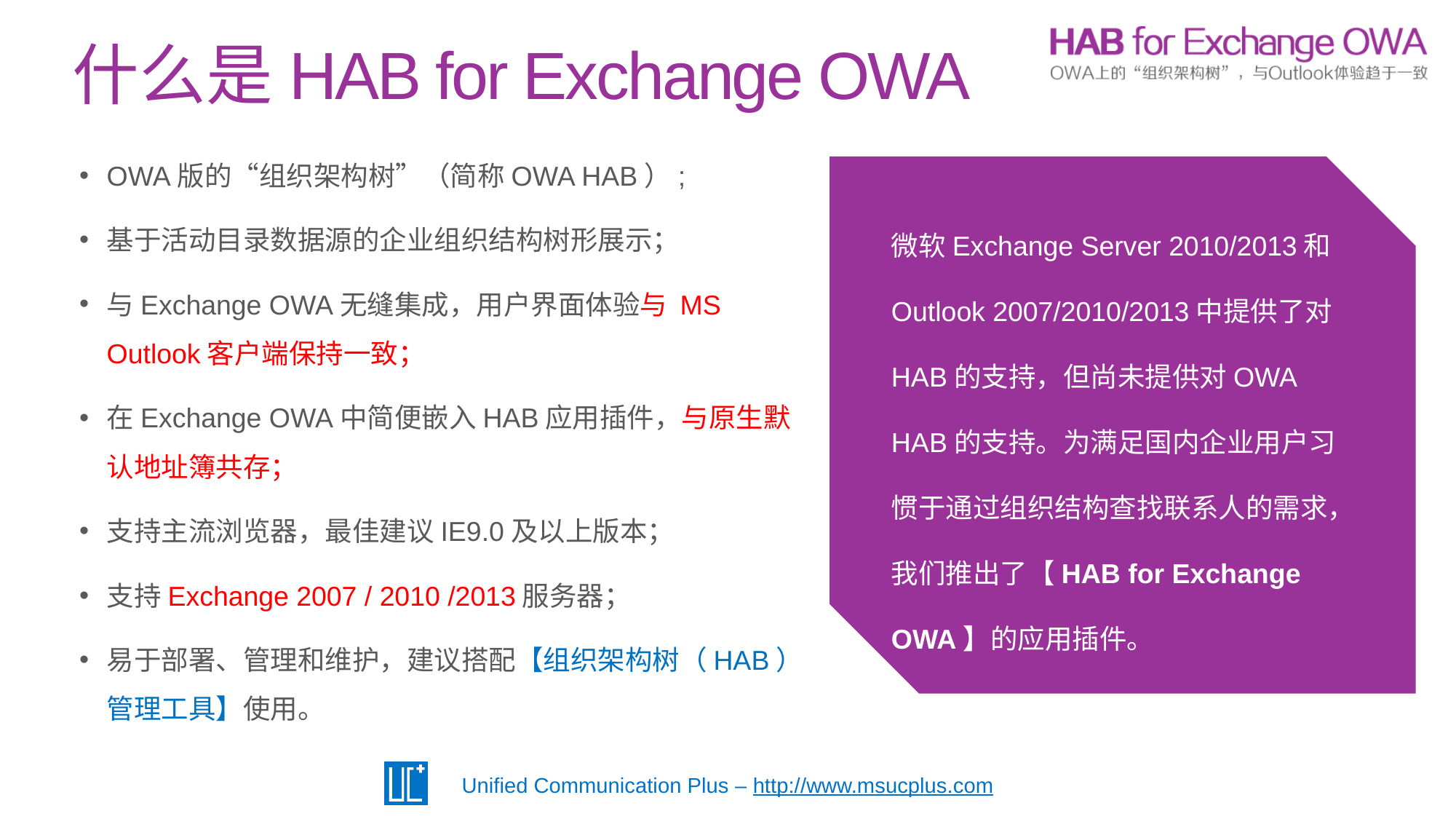

什么是HAB for Exchange OWA
OWA版的“组织架构树”（简称OWA HAB）;
基于活动目录数据源的企业组织结构树形展示；
与Exchange OWA无缝集成，用户界面体验与 MS Outlook客户端保持一致；
在Exchange OWA中简便嵌入HAB应用插件，与原生默认地址簿共存；
支持主流浏览器，最佳建议IE9.0及以上版本；
支持Exchange 2007 / 2010 /2013服务器；
易于部署、管理和维护，建议搭配【组织架构树（HAB）管理工具】使用。
微软Exchange Server 2010/2013和Outlook 2007/2010/2013中提供了对HAB的支持，但尚未提供对OWA HAB的支持。为满足国内企业用户习惯于通过组织结构查找联系人的需求，我们推出了【HAB for Exchange OWA】的应用插件。